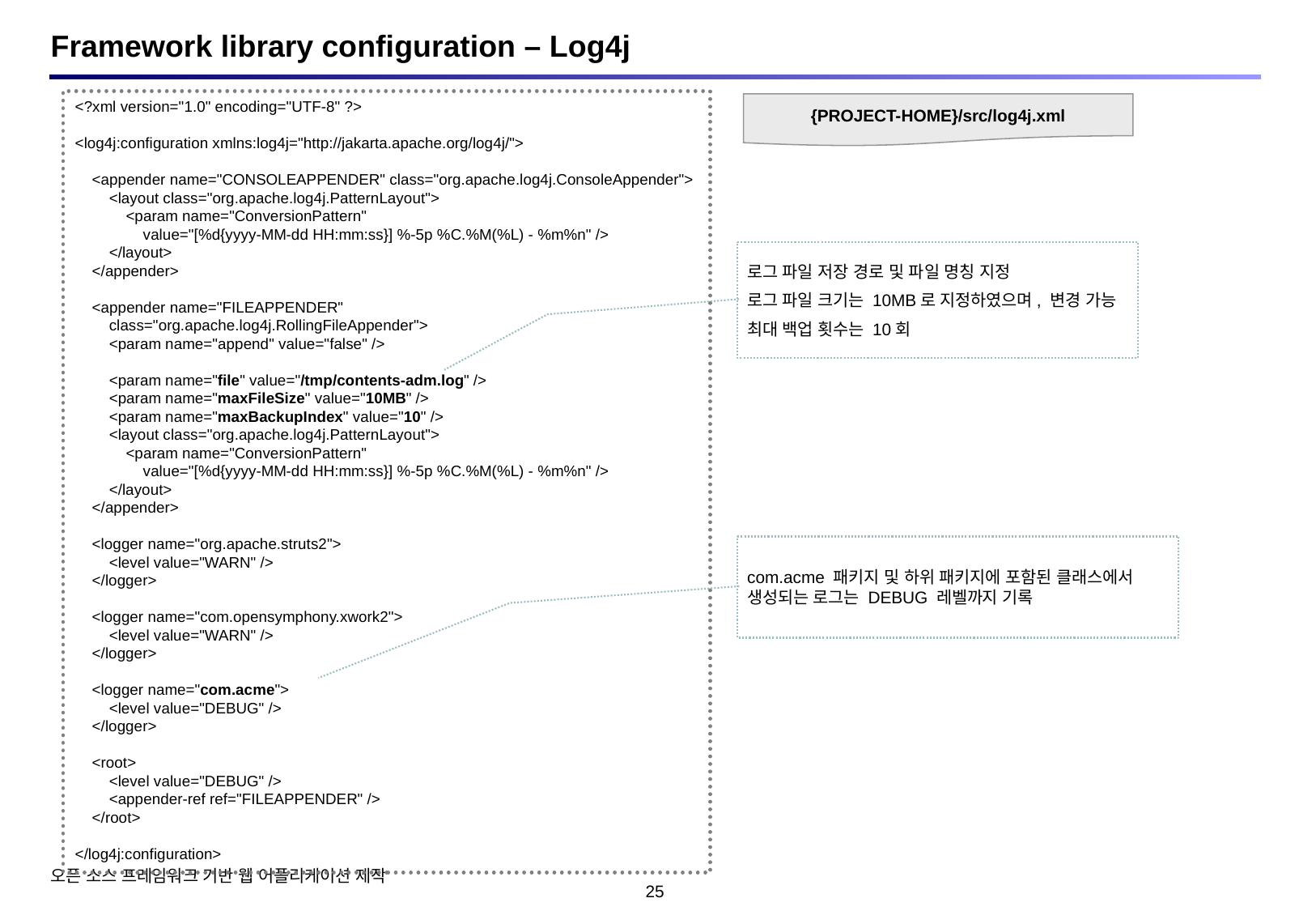

# Framework library configuration – Log4j
<?xml version="1.0" encoding="UTF-8" ?>

<log4j:configuration xmlns:log4j="http://jakarta.apache.org/log4j/">

    <appender name="CONSOLEAPPENDER" class="org.apache.log4j.ConsoleAppender">
        <layout class="org.apache.log4j.PatternLayout">
            <param name="ConversionPattern"
                value="[%d{yyyy-MM-dd HH:mm:ss}] %-5p %C.%M(%L) - %m%n" />
        </layout>
    </appender>

    <appender name="FILEAPPENDER"
        class="org.apache.log4j.RollingFileAppender">
        <param name="append" value="false" />

        <param name="file" value="/tmp/contents-adm.log" />
        <param name="maxFileSize" value="10MB" />
        <param name="maxBackupIndex" value="10" />
        <layout class="org.apache.log4j.PatternLayout">
            <param name="ConversionPattern"
                value="[%d{yyyy-MM-dd HH:mm:ss}] %-5p %C.%M(%L) - %m%n" />
        </layout>
    </appender>

    <logger name="org.apache.struts2">
        <level value="WARN" />
    </logger>

    <logger name="com.opensymphony.xwork2">
        <level value="WARN" />
    </logger>

    <logger name="com.acme">
        <level value="DEBUG" />
    </logger>

    <root>
        <level value="DEBUG" />
        <appender-ref ref="FILEAPPENDER" />
    </root>

</log4j:configuration>
{PROJECT-HOME}/src/log4j.xml
로그 파일 저장 경로 및 파일 명칭 지정
로그 파일 크기는 10MB로 지정하였으며, 변경 가능
최대 백업 횟수는 10회
com.acme 패키지 및 하위 패키지에 포함된 클래스에서 생성되는 로그는 DEBUG 레벨까지 기록